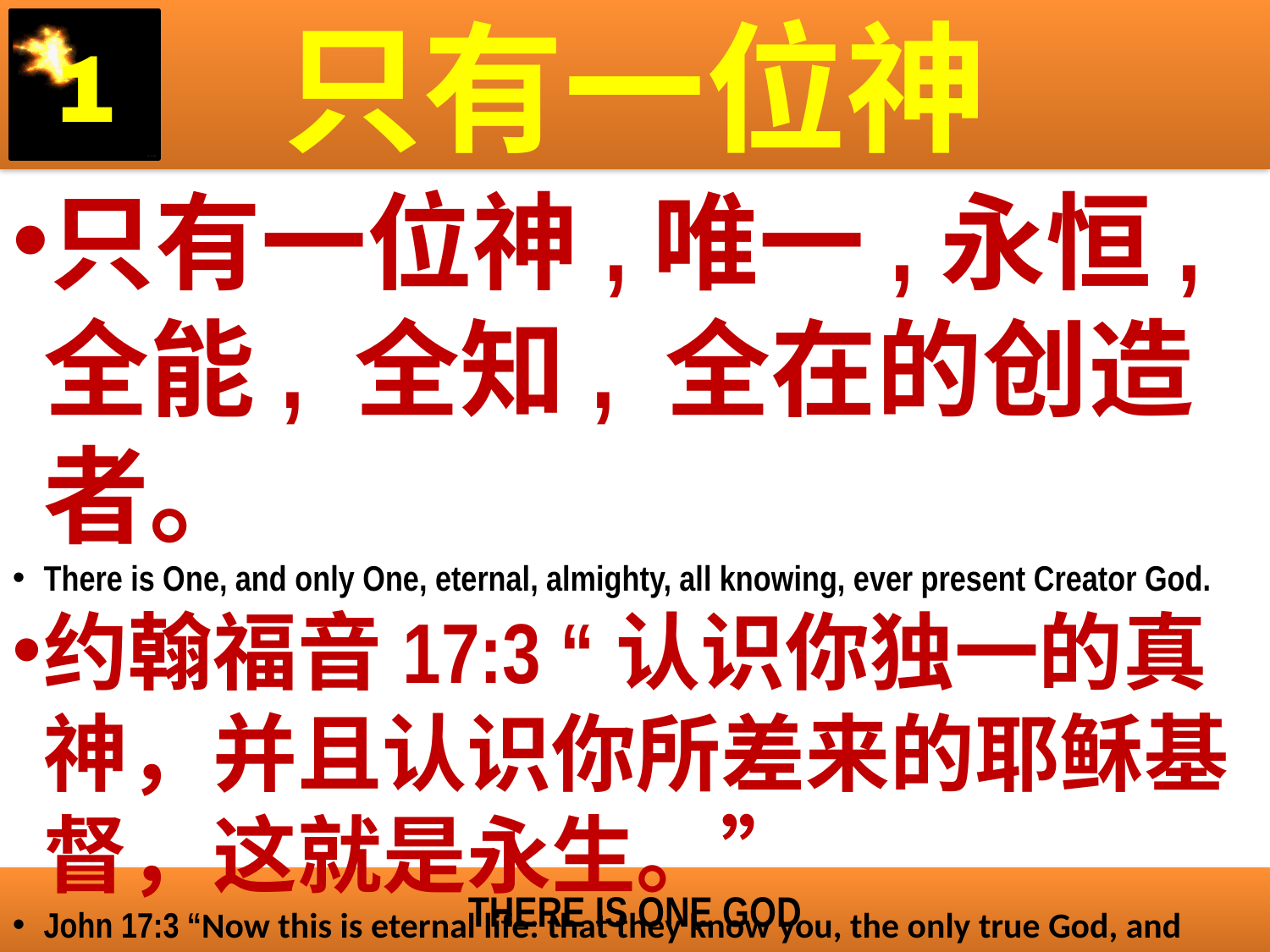

只有一位神
1
只有一位神,唯一,永恒, 全能, 全知, 全在的创造者。
There is One, and only One, eternal, almighty, all knowing, ever present Creator God.
约翰福音17:3 “认识你独一的真神，并且认识你所差来的耶稣基督，这就是永生。”
John 17:3 “Now this is eternal life: that they know you, the only true God, and Jesus Christ, whom you have sent.”
THERE IS ONE GOD